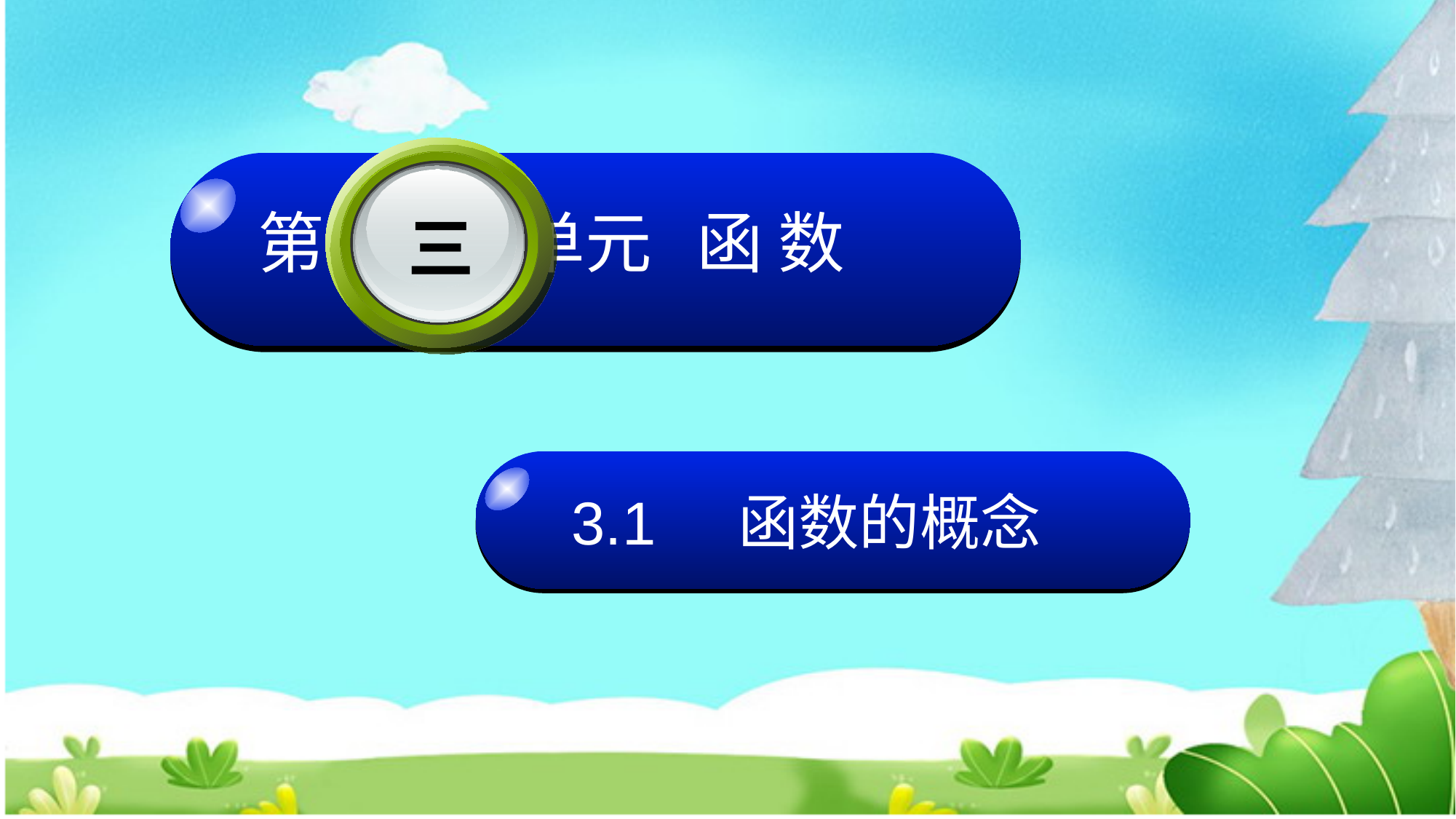

三

第             单元   函 数

3.1    函数的概念